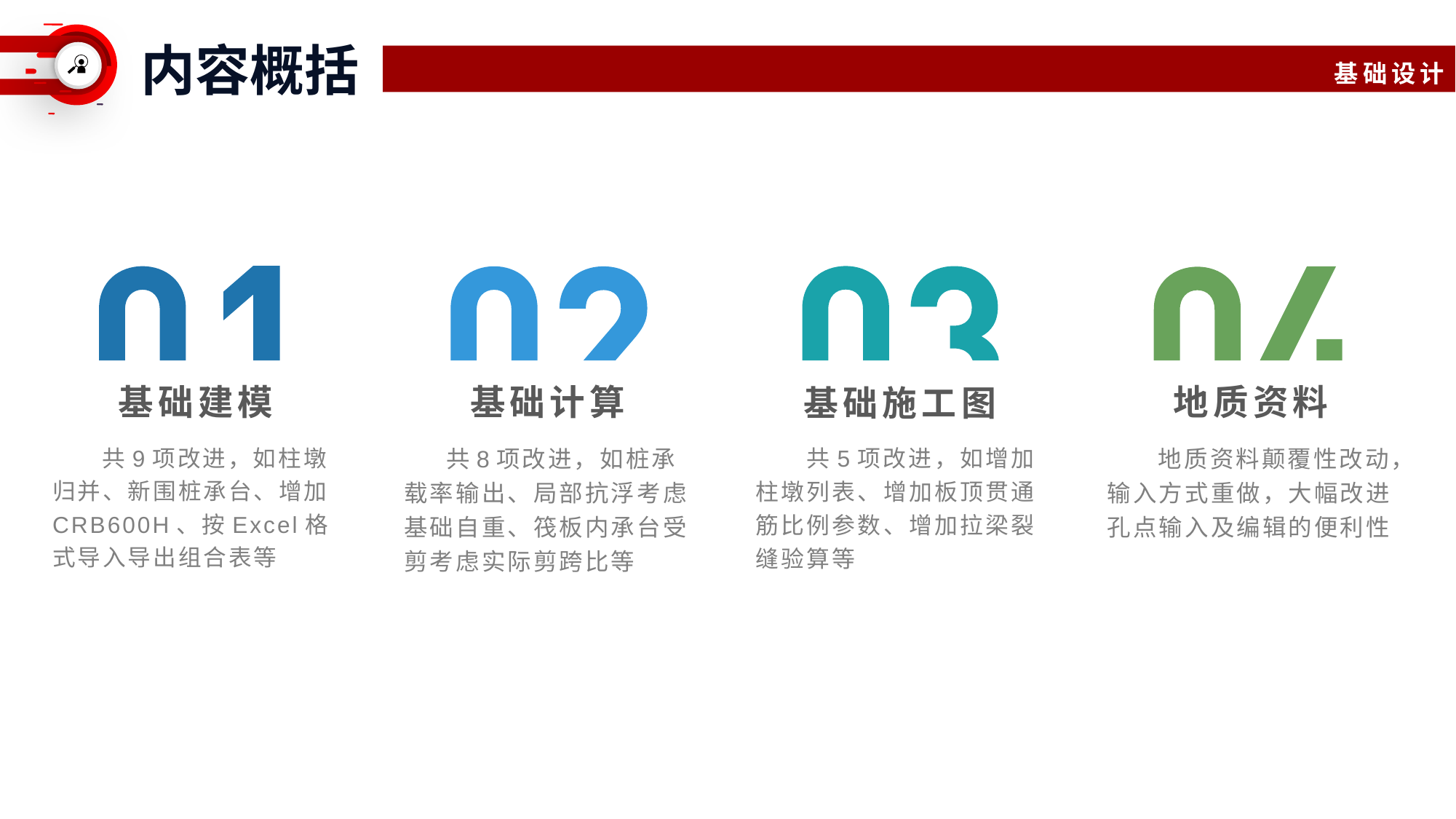

内容概括
基础设计

基础建模
基础计算
地质资料
基础施工图
      共9项改进，如柱墩归并、新围桩承台、增加CRB600H、按Excel格式导入导出组合表等
      共5项改进，如增加柱墩列表、增加板顶贯通筋比例参数、增加拉梁裂缝验算等
      地质资料颠覆性改动，输入方式重做，大幅改进孔点输入及编辑的便利性
      共8项改进，如桩承载率输出、局部抗浮考虑基础自重、筏板内承台受剪考虑实际剪跨比等